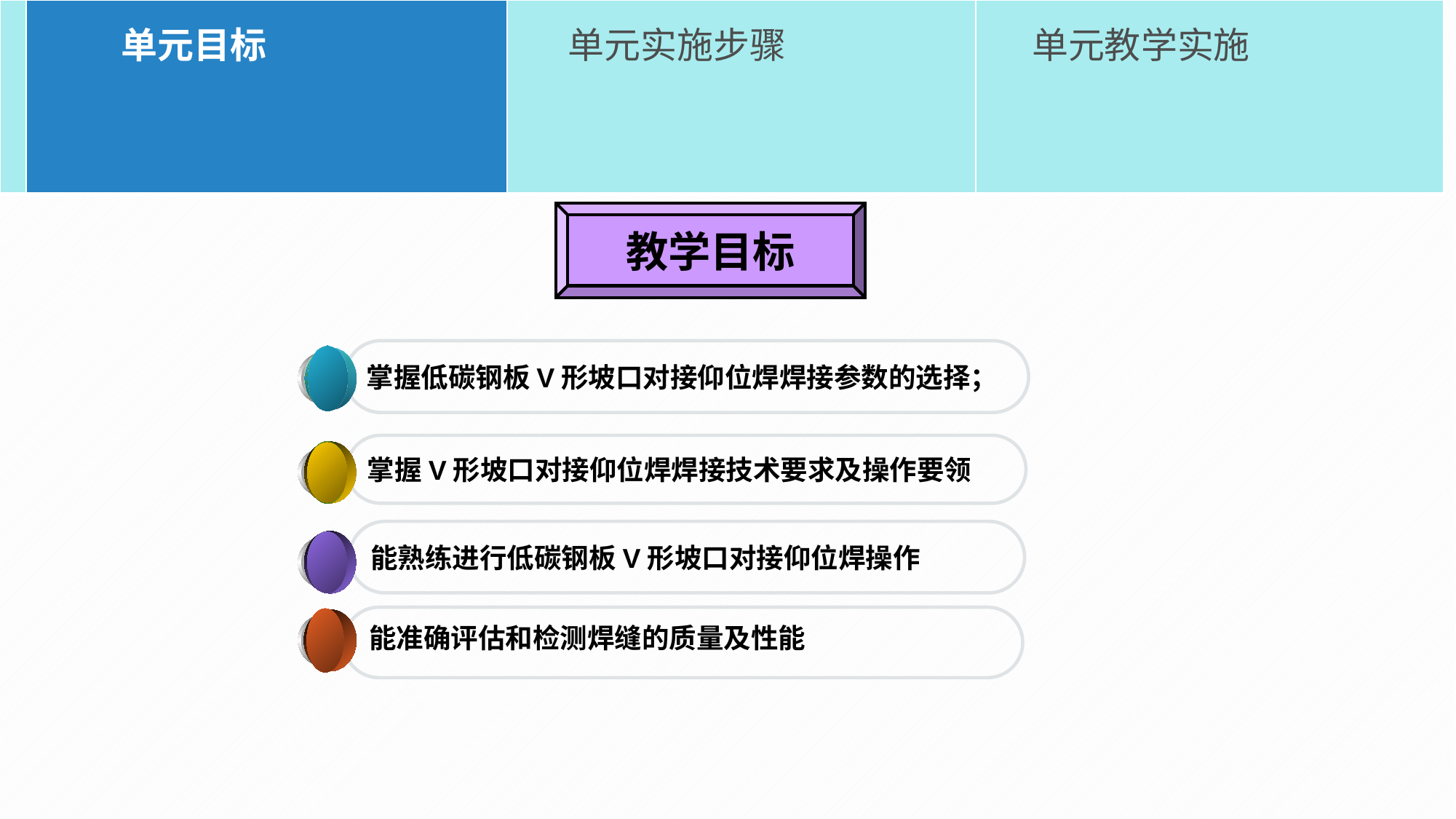

|  | 单元目标 | 单元实施步骤 | 单元教学实施 |
| --- | --- | --- | --- |
学习情景3.10—V形坡口对接仰位焊实作
教学目标
掌握低碳钢板V形坡口对接仰位焊焊接参数的选择；

掌握V形坡口对接仰位焊焊接技术要求及操作要领

能熟练进行低碳钢板V形坡口对接仰位焊操作

能准确评估和检测焊缝的质量及性能